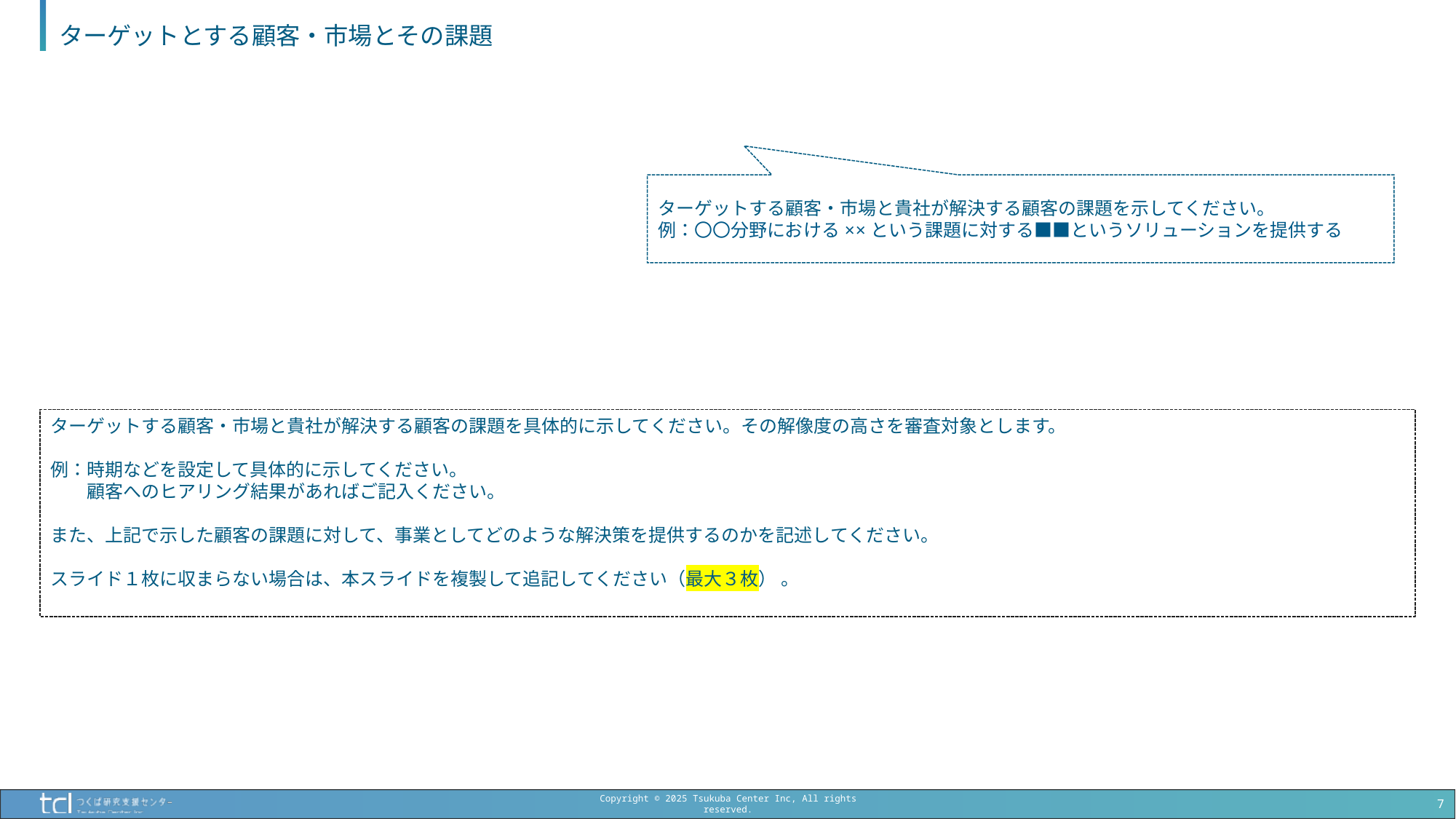

# ターゲットとする顧客・市場とその課題

ターゲットする顧客・市場と貴社が解決する顧客の課題を示してください。
例：〇〇分野における××という課題に対する■■というソリューションを提供する
ターゲットする顧客・市場と貴社が解決する顧客の課題を具体的に示してください。その解像度の高さを審査対象とします。

例：時期などを設定して具体的に示してください。
　　顧客へのヒアリング結果があればご記入ください。

また、上記で示した顧客の課題に対して、事業としてどのような解決策を提供するのかを記述してください。

スライド１枚に収まらない場合は、本スライドを複製して追記してください（最大３枚） 。

7